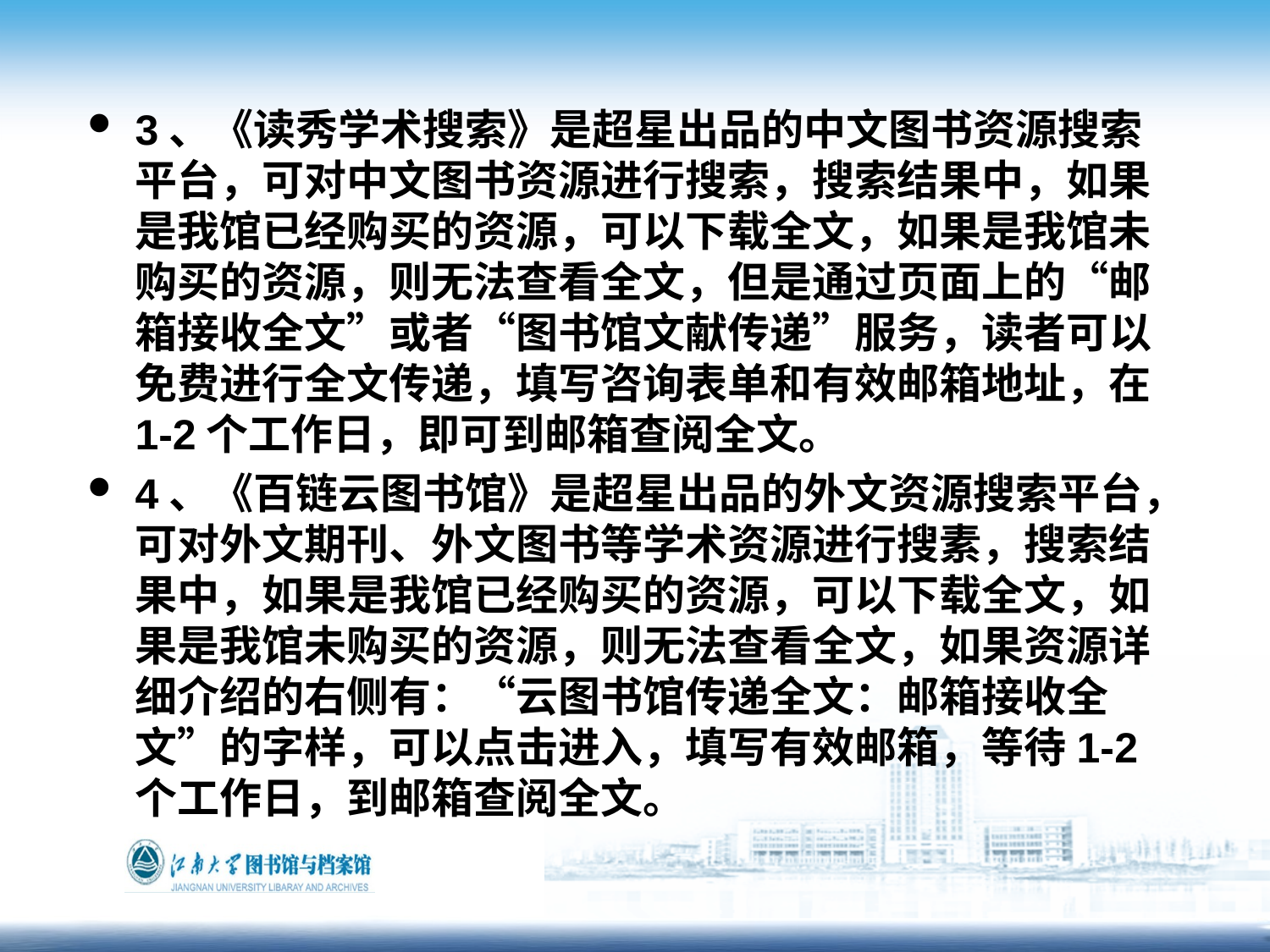

3、《读秀学术搜索》是超星出品的中文图书资源搜索平台，可对中文图书资源进行搜索，搜索结果中，如果是我馆已经购买的资源，可以下载全文，如果是我馆未购买的资源，则无法查看全文，但是通过页面上的“邮箱接收全文”或者“图书馆文献传递”服务，读者可以免费进行全文传递，填写咨询表单和有效邮箱地址，在1-2个工作日，即可到邮箱查阅全文。
4、《百链云图书馆》是超星出品的外文资源搜索平台，可对外文期刊、外文图书等学术资源进行搜素，搜索结果中，如果是我馆已经购买的资源，可以下载全文，如果是我馆未购买的资源，则无法查看全文，如果资源详细介绍的右侧有：“云图书馆传递全文：邮箱接收全文”的字样，可以点击进入，填写有效邮箱，等待1-2个工作日，到邮箱查阅全文。